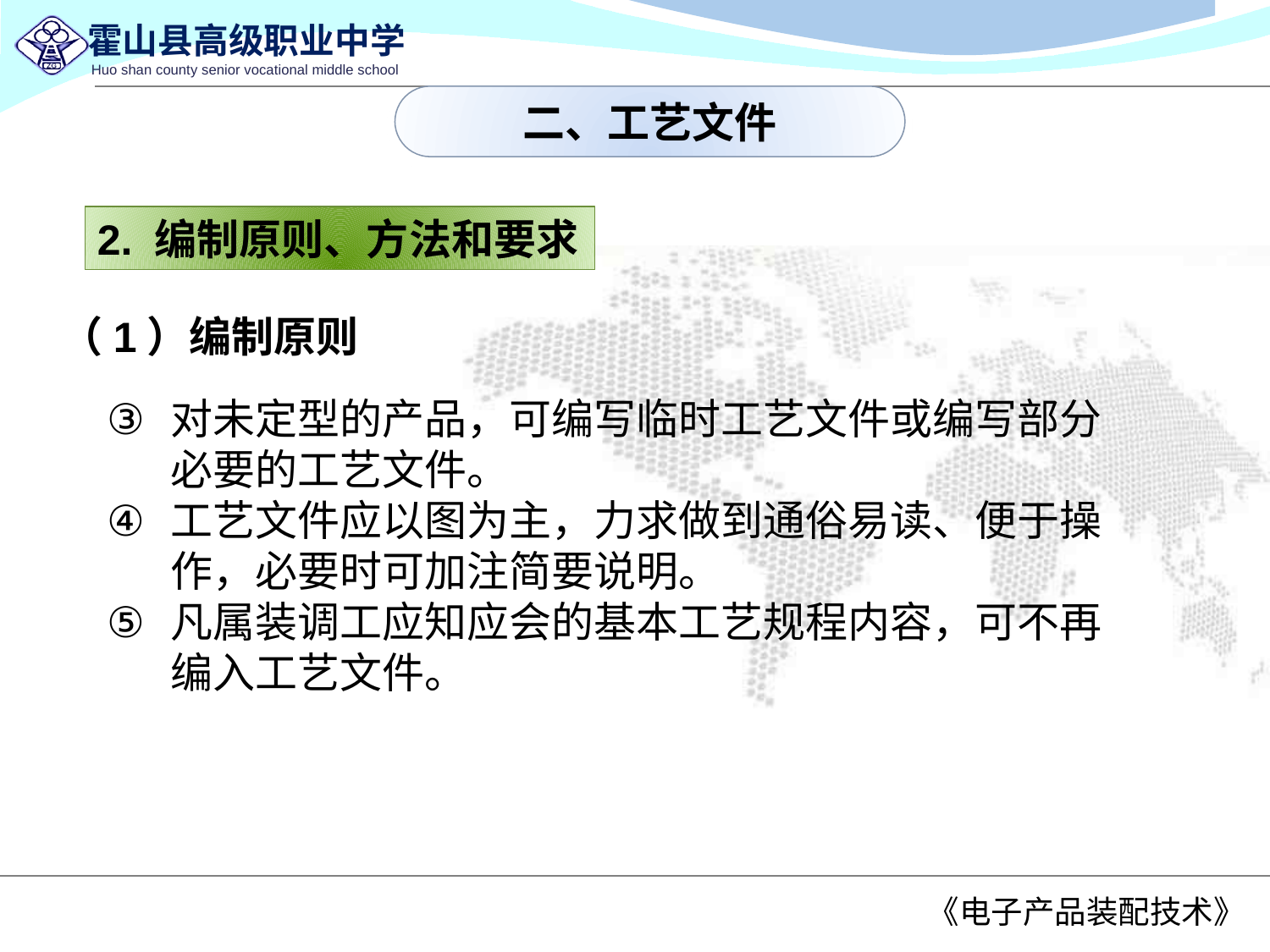

二、工艺文件
2. 编制原则、方法和要求
（1）编制原则
对未定型的产品，可编写临时工艺文件或编写部分必要的工艺文件。
工艺文件应以图为主，力求做到通俗易读、便于操作，必要时可加注简要说明。
凡属装调工应知应会的基本工艺规程内容，可不再编入工艺文件。